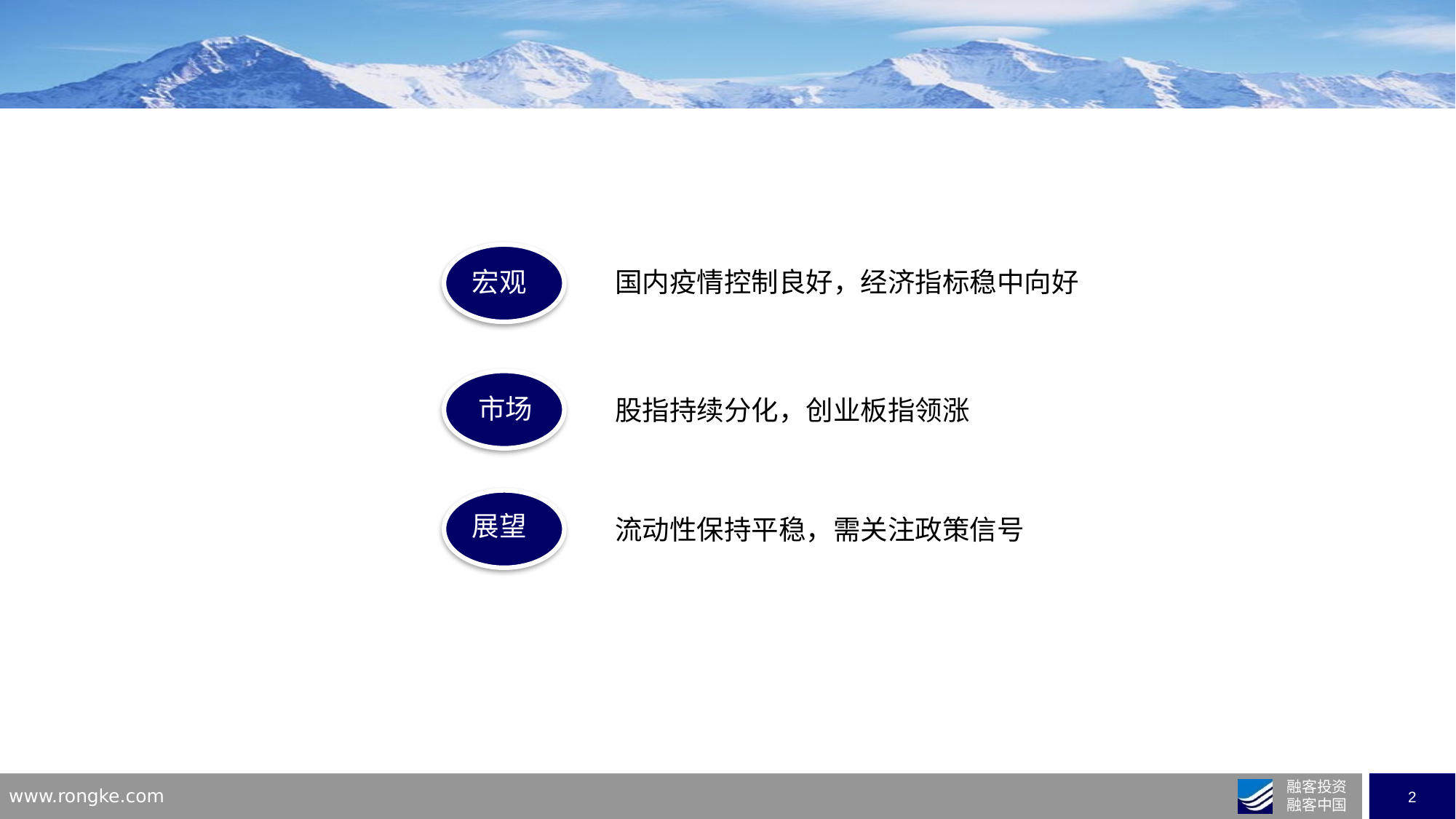

宏观
国内疫情控制良好，经济指标稳中向好

股指持续分化，创业板指领涨
市场

展望
流动性保持平稳，需关注政策信号